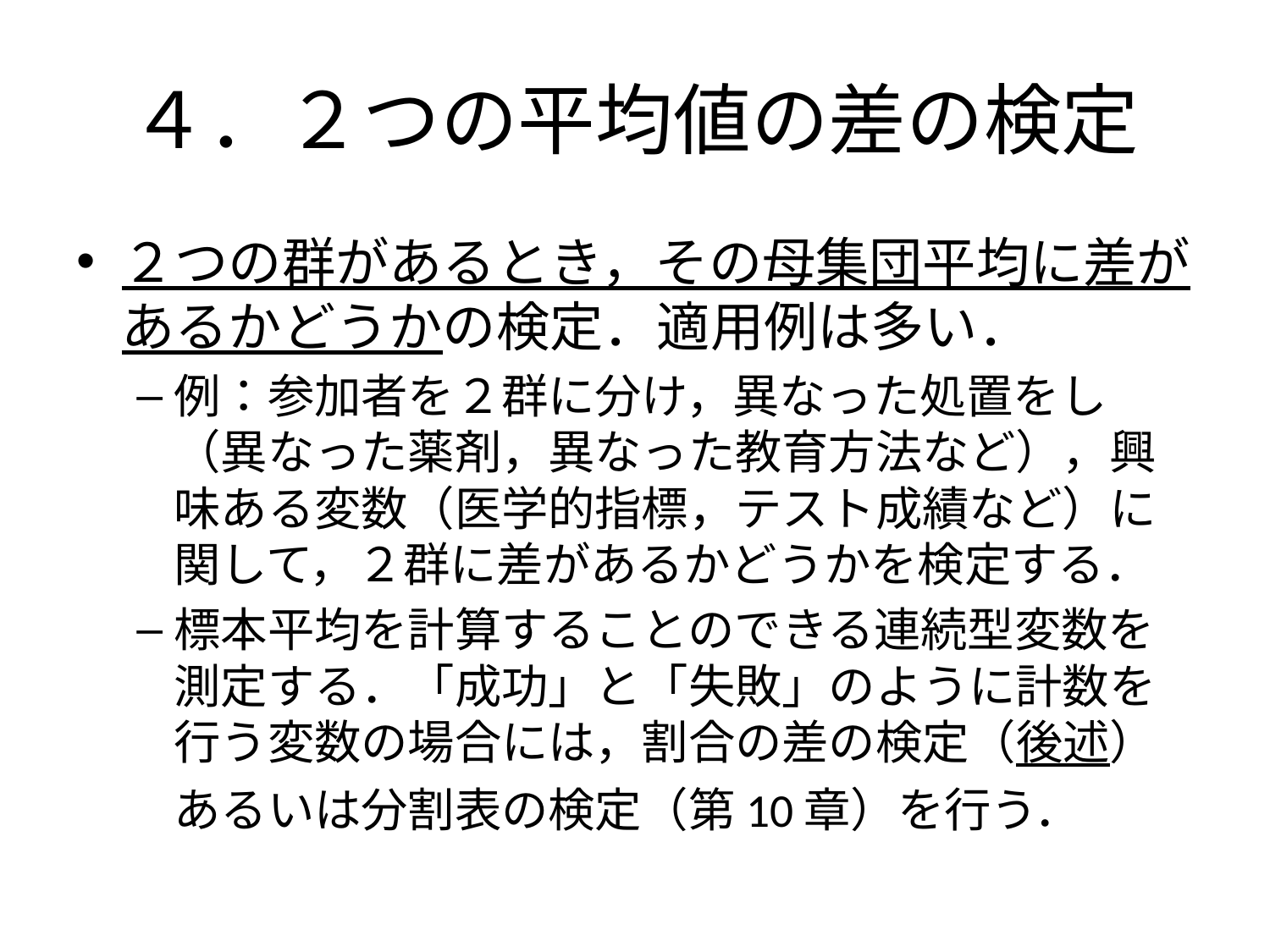

# ４．２つの平均値の差の検定
２つの群があるとき，その母集団平均に差があるかどうかの検定．適用例は多い．
例：参加者を２群に分け，異なった処置をし（異なった薬剤，異なった教育方法など），興味ある変数（医学的指標，テスト成績など）に関して，２群に差があるかどうかを検定する．
標本平均を計算することのできる連続型変数を測定する．「成功」と「失敗」のように計数を行う変数の場合には，割合の差の検定（後述）あるいは分割表の検定（第10章）を行う．